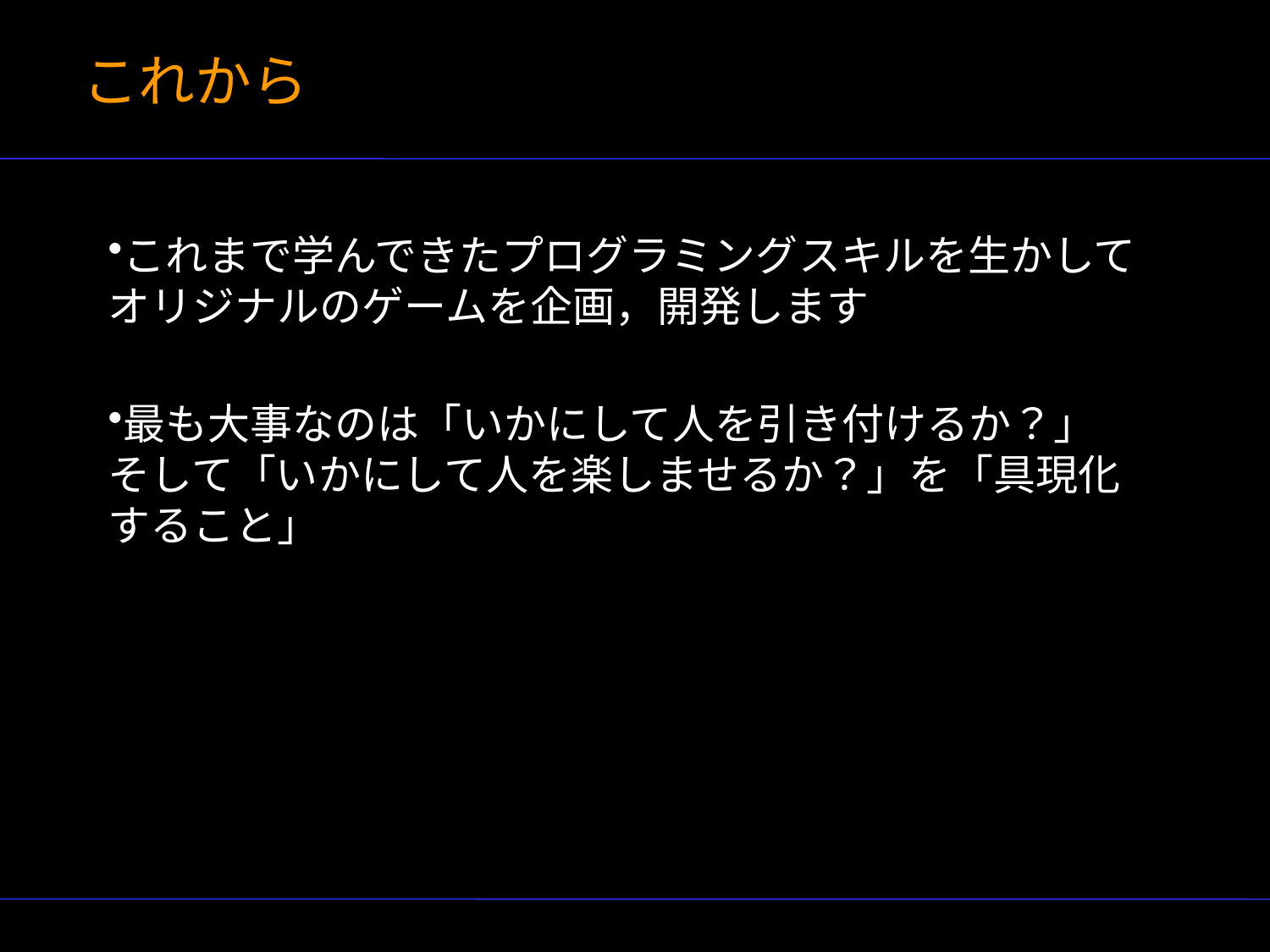

# これから
これまで学んできたプログラミングスキルを生かしてオリジナルのゲームを企画，開発します

最も大事なのは「いかにして人を引き付けるか？」
そして「いかにして人を楽しませるか？」を「具現化すること」